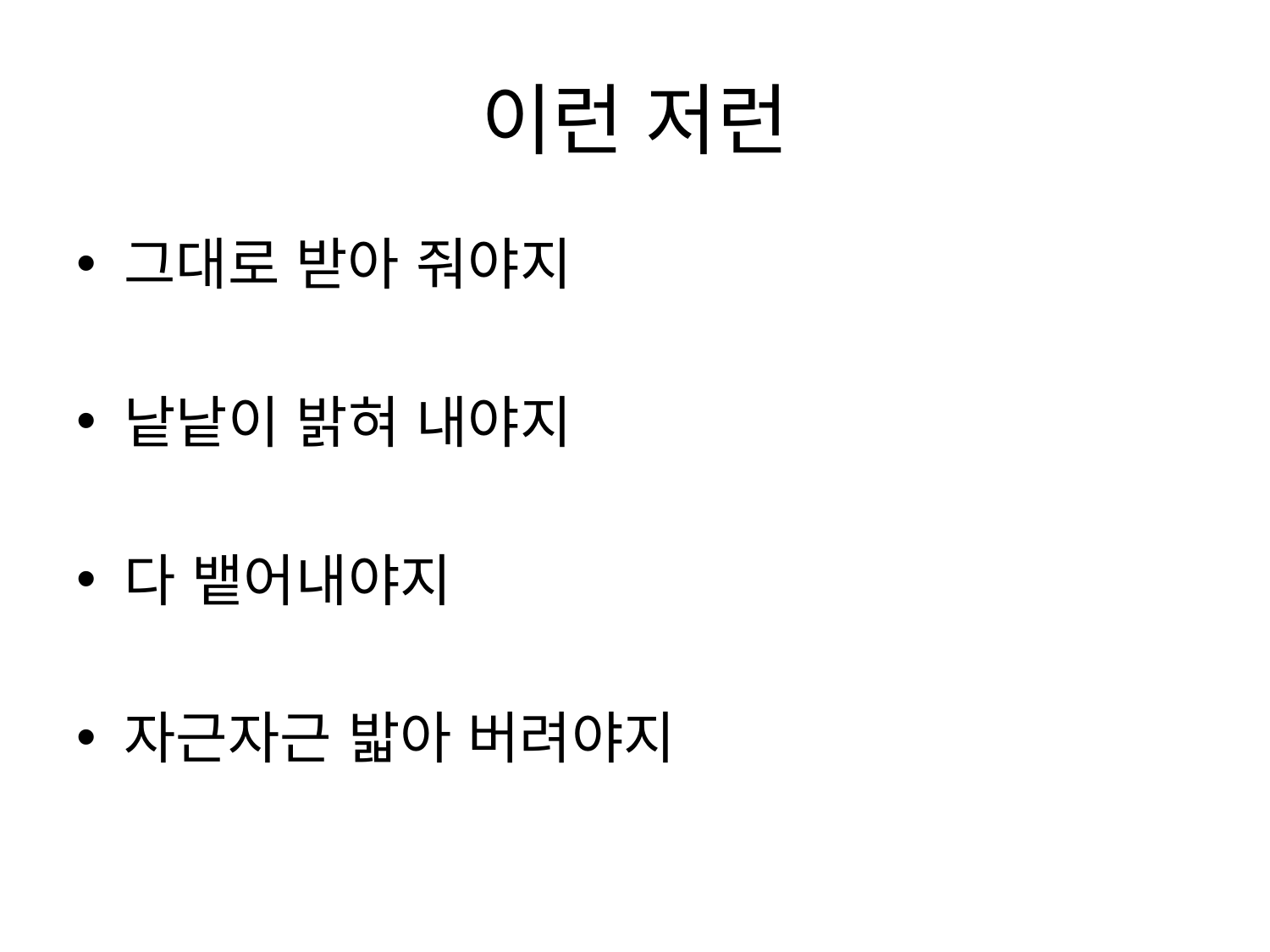

# 이런 저런
그대로 받아 줘야지

낱낱이 밝혀 내야지

다 뱉어내야지

자근자근 밟아 버려야지